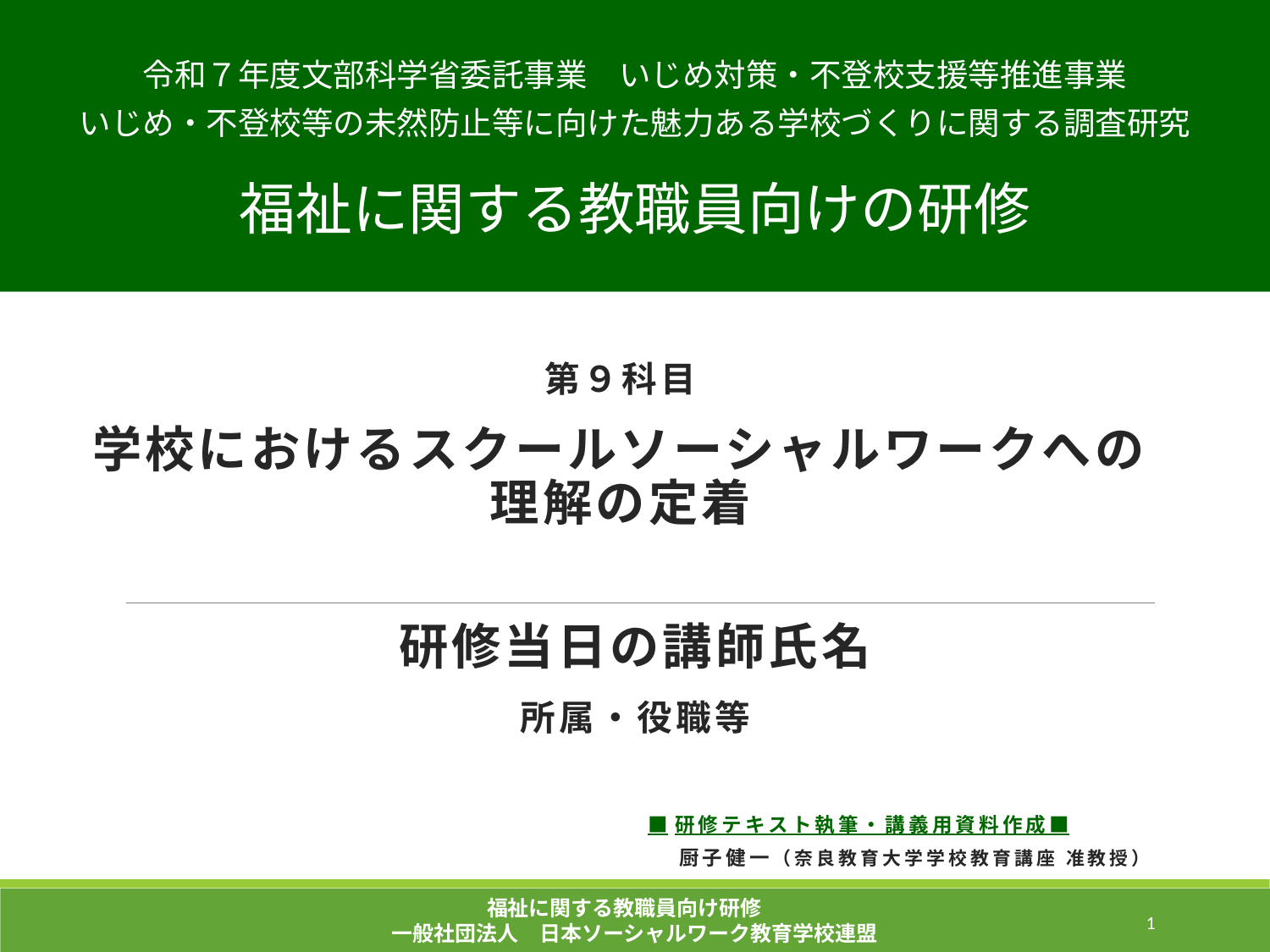

令和７年度文部科学省委託事業　いじめ対策・不登校支援等推進事業
いじめ・不登校等の未然防止等に向けた魅力ある学校づくりに関する調査研究
福祉に関する教職員向けの研修

第９科目
学校におけるスクールソーシャルワークへの理解の定着
研修当日の講師氏名
所属・役職等

■研修テキスト執筆・講義用資料作成■
　 厨子健一（奈良教育大学学校教育講座 准教授）
福祉に関する教職員向け研修
一般社団法人　日本ソーシャルワーク教育学校連盟
1